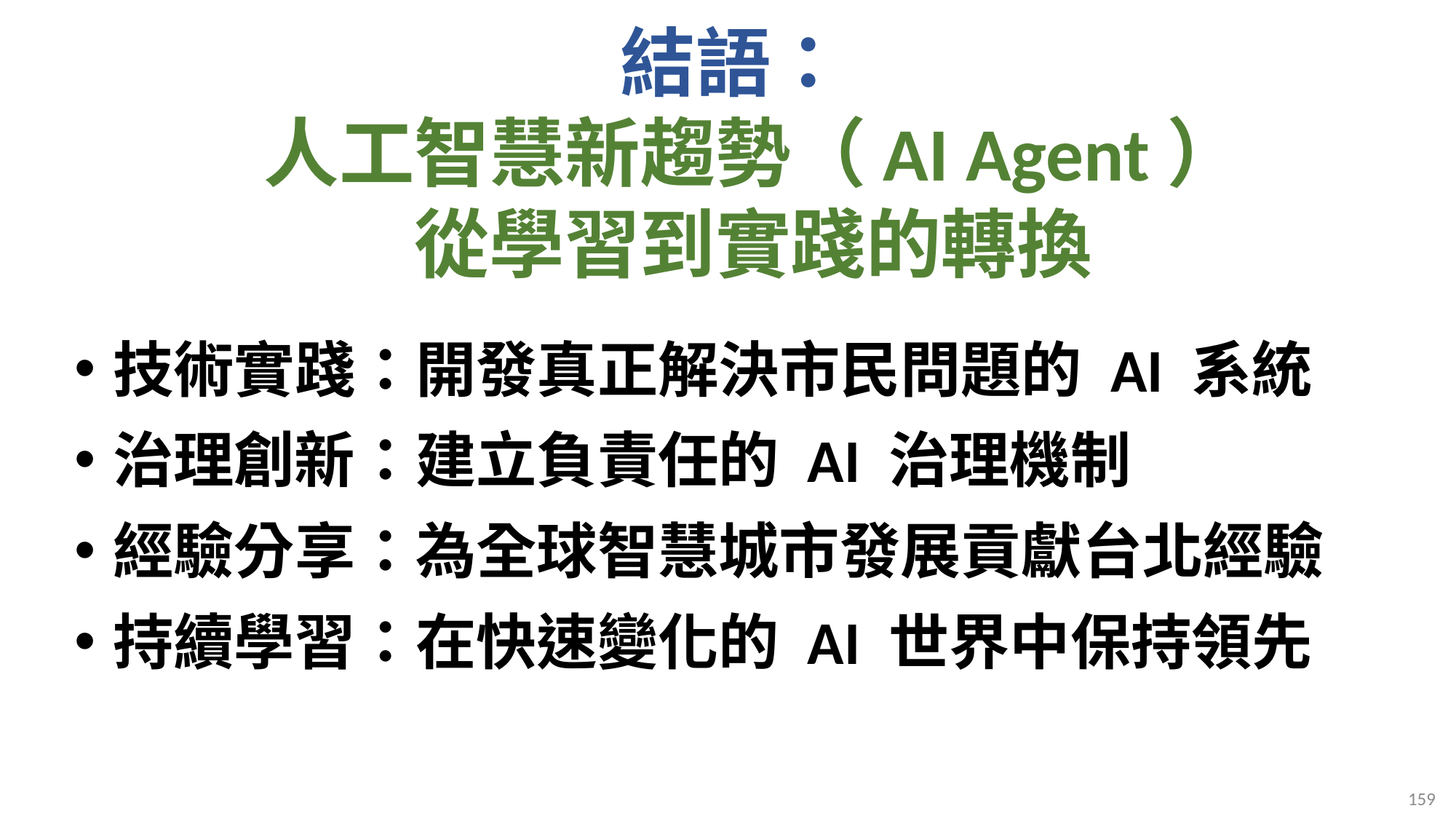

# 結語： 人工智慧新趨勢（AI Agent） 從學習到實踐的轉換
技術實踐：開發真正解決市民問題的 AI 系統
治理創新：建立負責任的 AI 治理機制
經驗分享：為全球智慧城市發展貢獻台北經驗
持續學習：在快速變化的 AI 世界中保持領先
159